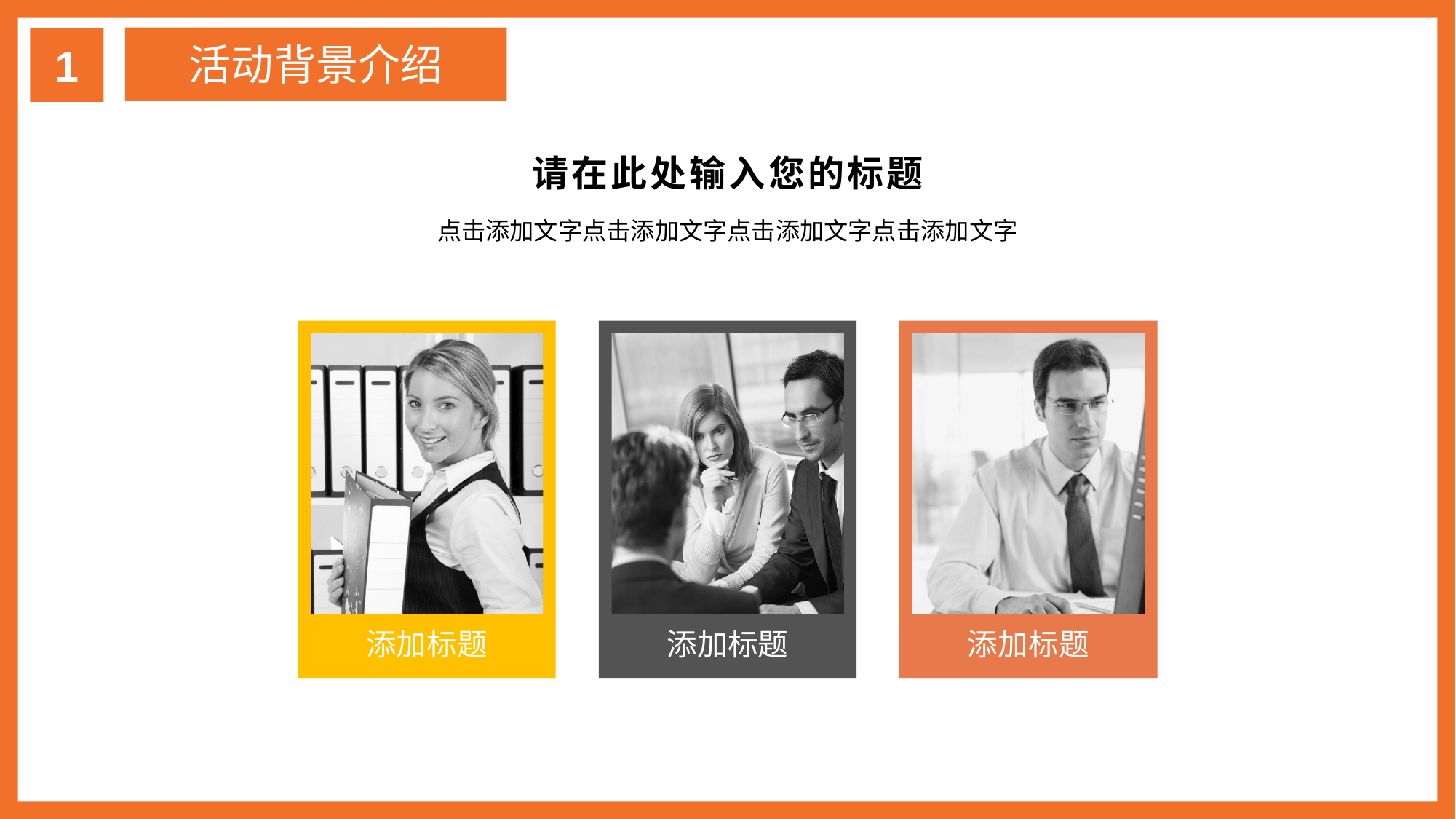

1
活动背景介绍
请在此处输入您的标题
点击添加文字点击添加文字点击添加文字点击添加文字
添加标题
添加标题
添加标题